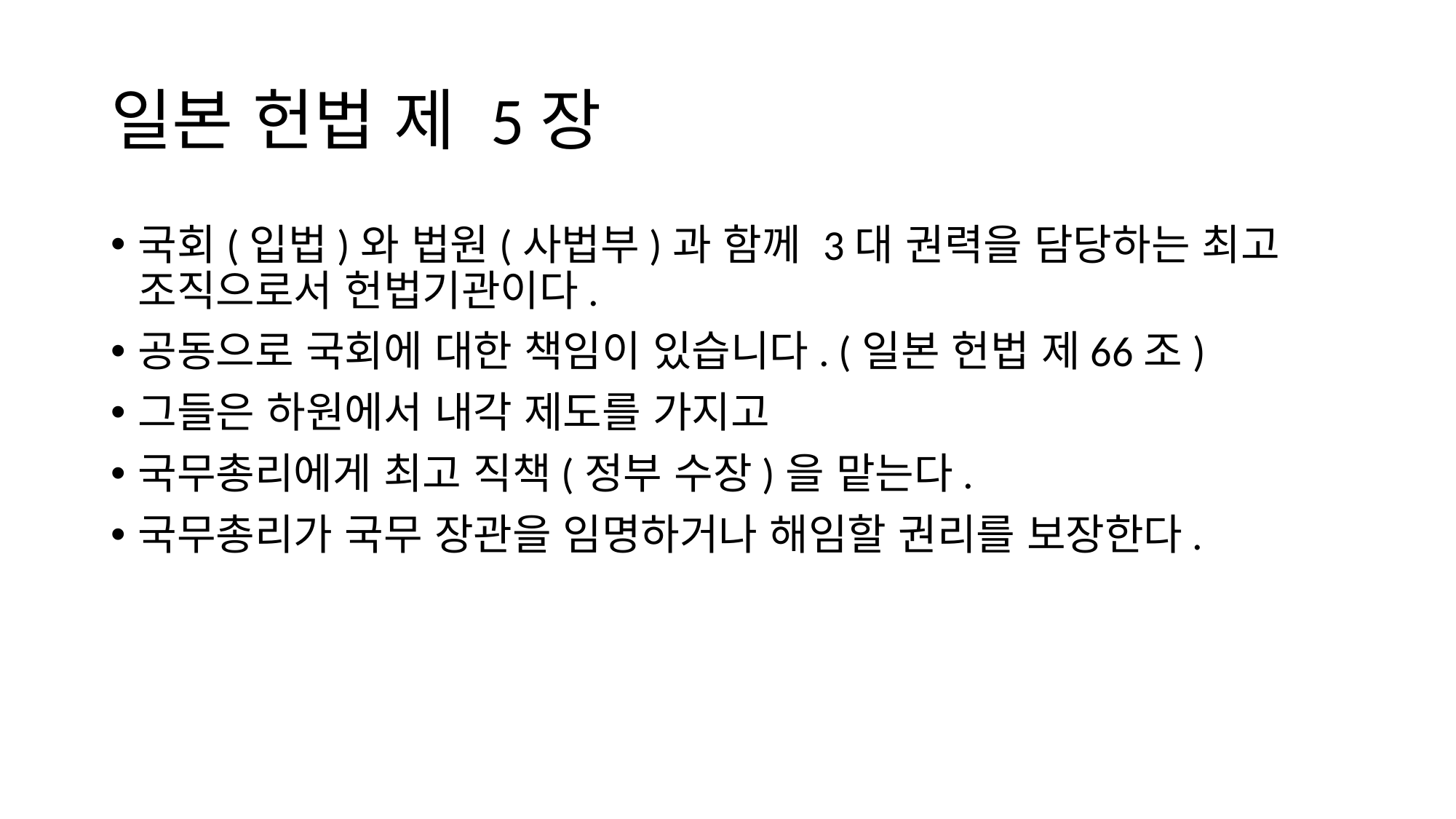

# 일본 헌법 제 5장
국회(입법)와 법원(사법부)과 함께 3대 권력을 담당하는 최고 조직으로서 헌법기관이다.
공동으로 국회에 대한 책임이 있습니다. (일본 헌법 제66조)
그들은 하원에서 내각 제도를 가지고
국무총리에게 최고 직책(정부 수장)을 맡는다.
국무총리가 국무 장관을 임명하거나 해임할 권리를 보장한다.